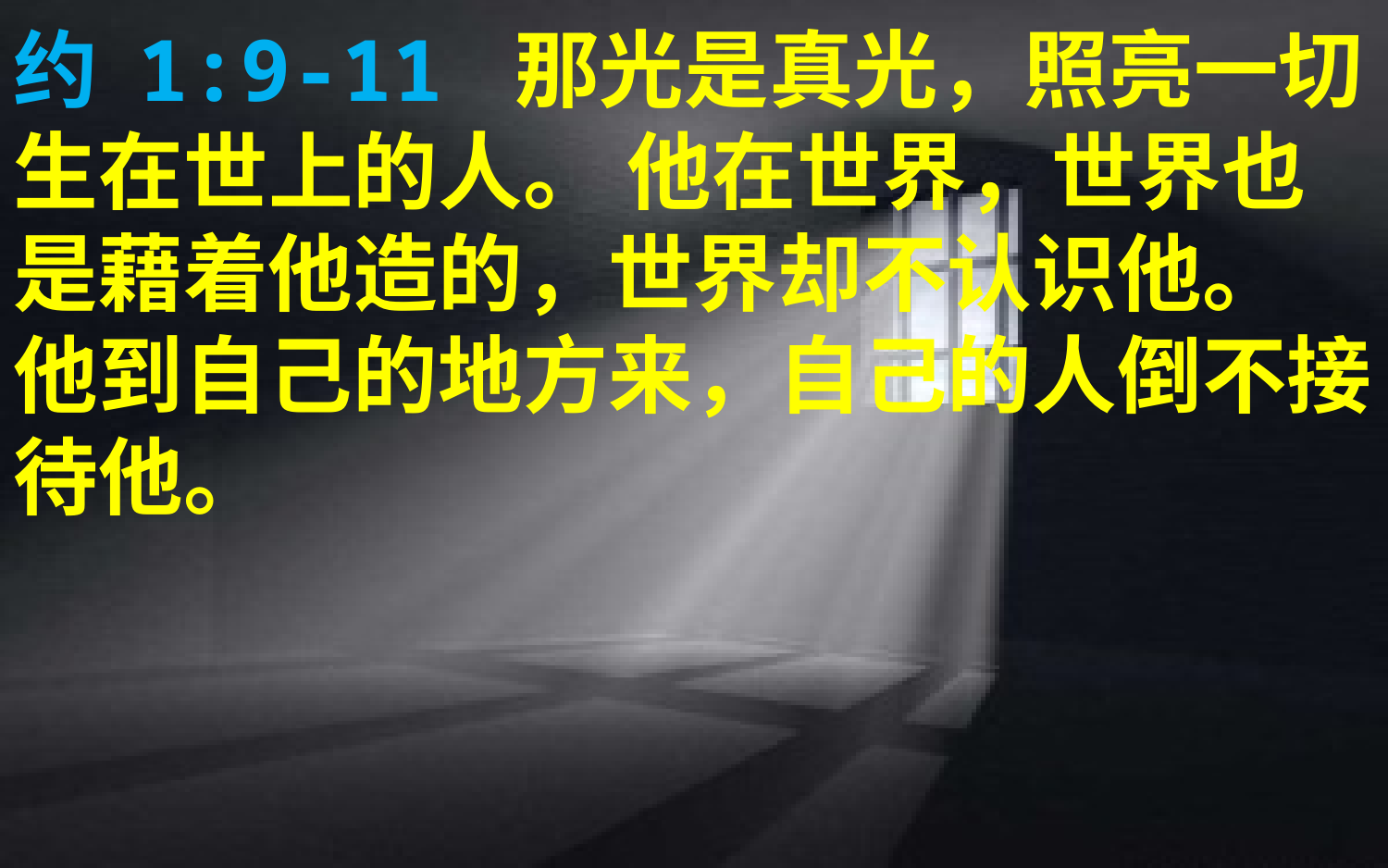

约 1:9-11 那光是真光，照亮一切生在世上的人。 他在世界，世界也是藉着他造的，世界却不认识他。 他到自己的地方来，自己的人倒不接待他。